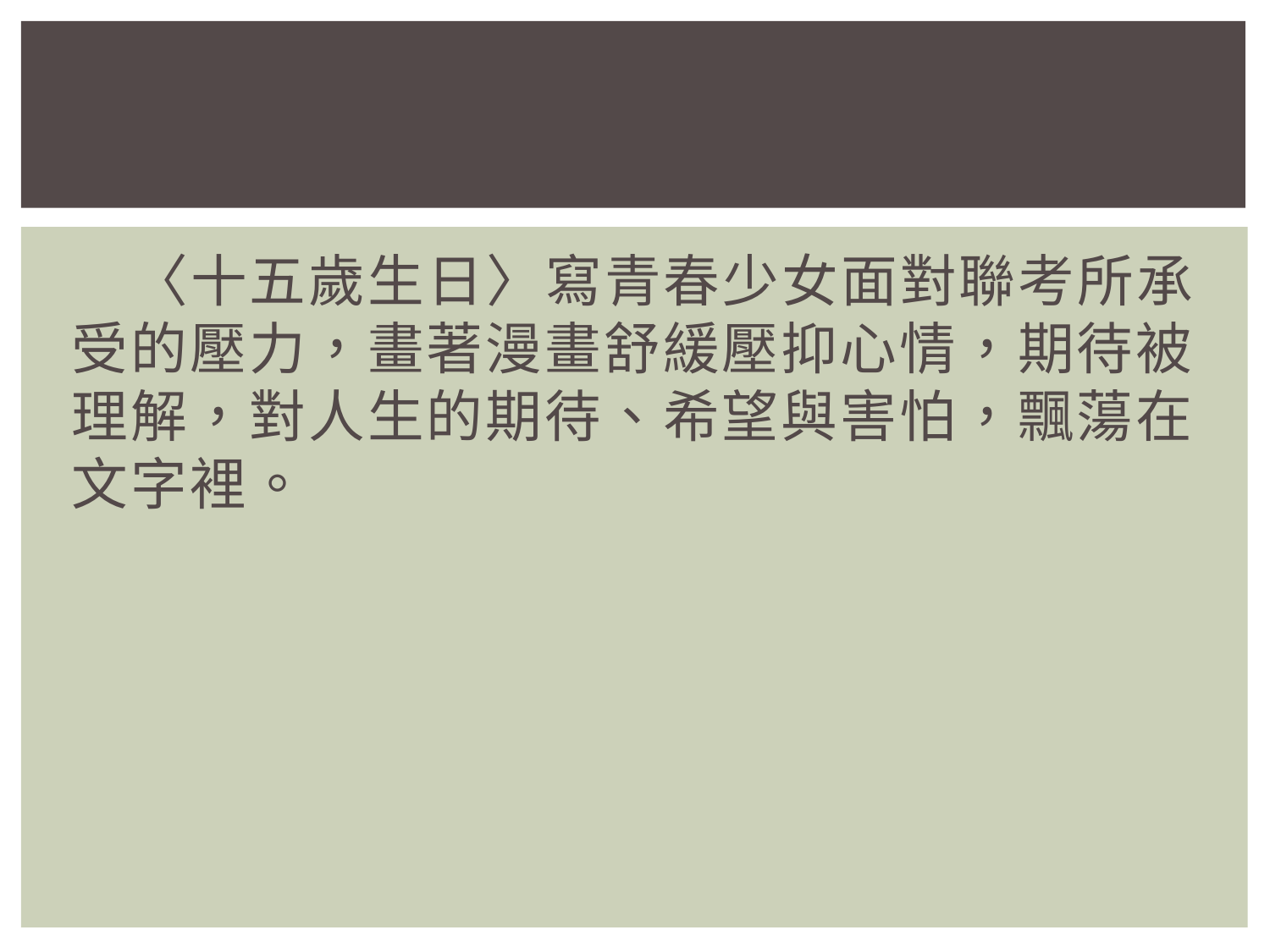

#
   〈十五歲生日〉寫青春少女面對聯考所承受的壓力，畫著漫畫舒緩壓抑心情，期待被理解，對人生的期待、希望與害怕，飄蕩在文字裡。